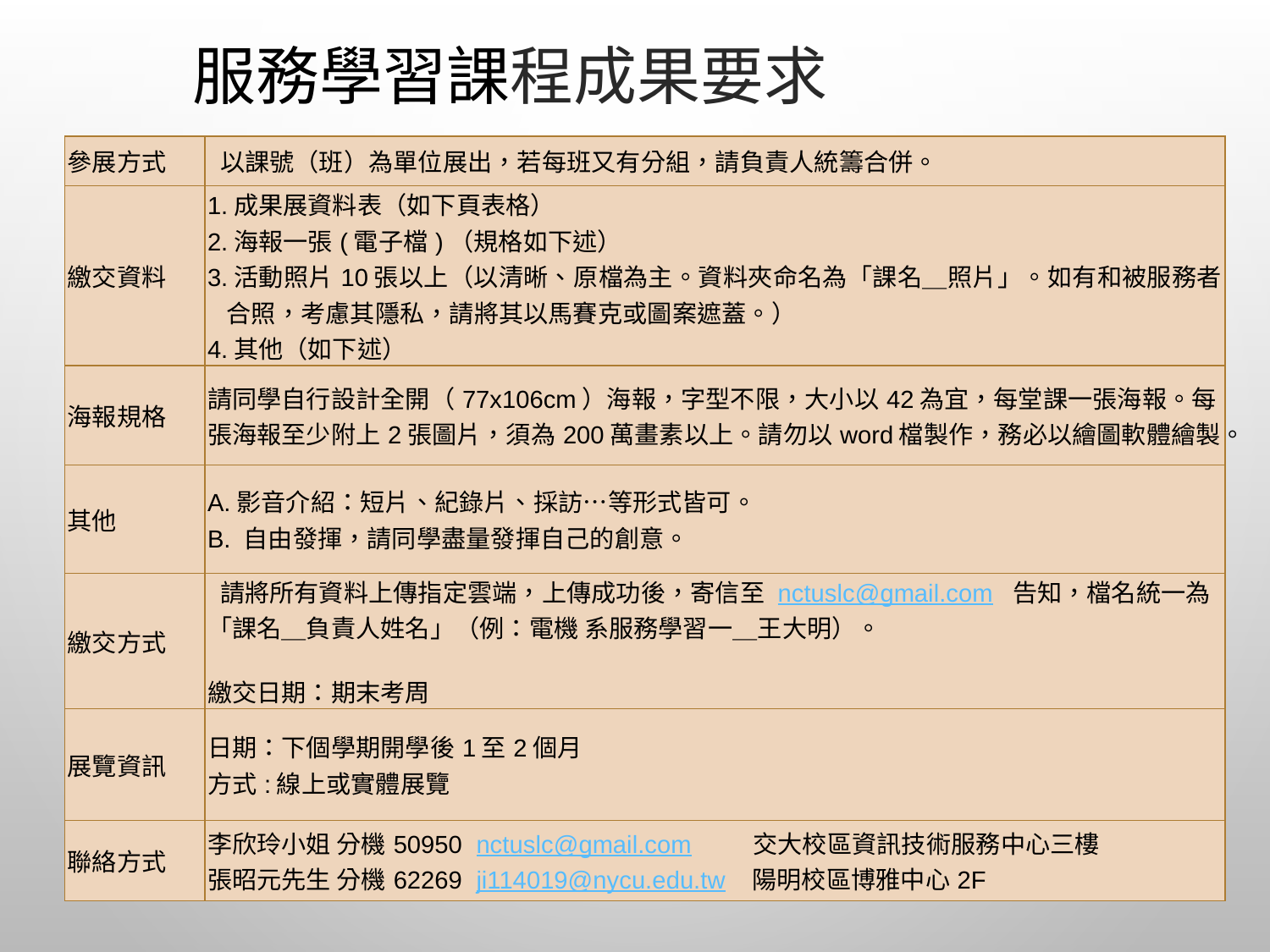

# 服務學習課程成果要求
| 參展方式 | 以課號（班）為單位展出，若每班又有分組，請負責人統籌合併。 |
| --- | --- |
| 繳交資料 | 1.成果展資料表（如下頁表格） 2.海報一張(電子檔)（規格如下述） 3.活動照片10張以上（以清晰、原檔為主。資料夾命名為「課名＿照片」。如有和被服務者合照，考慮其隱私，請將其以馬賽克或圖案遮蓋。） 4.其他（如下述） |
| 海報規格 | 請同學自行設計全開（77x106cm）海報，字型不限，大小以42為宜，每堂課一張海報。每張海報至少附上2張圖片，須為200萬畫素以上。請勿以word檔製作，務必以繪圖軟體繪製。 |
| 其他 | A.影音介紹：短片、紀錄片、採訪…等形式皆可。 B. 自由發揮，請同學盡量發揮自己的創意。 |
| 繳交方式 | 請將所有資料上傳指定雲端，上傳成功後，寄信至 nctuslc@gmail.com 告知，檔名統一為「課名＿負責人姓名」（例：電機 系服務學習一＿王大明）。 繳交日期：期末考周 |
| 展覽資訊 | 日期：下個學期開學後1至2個月 方式:線上或實體展覽 |
| 聯絡方式 | 李欣玲小姐 分機50950 nctuslc@gmail.com 交大校區資訊技術服務中心三樓 張昭元先生 分機62269 ji114019@nycu.edu.tw 陽明校區博雅中心2F |